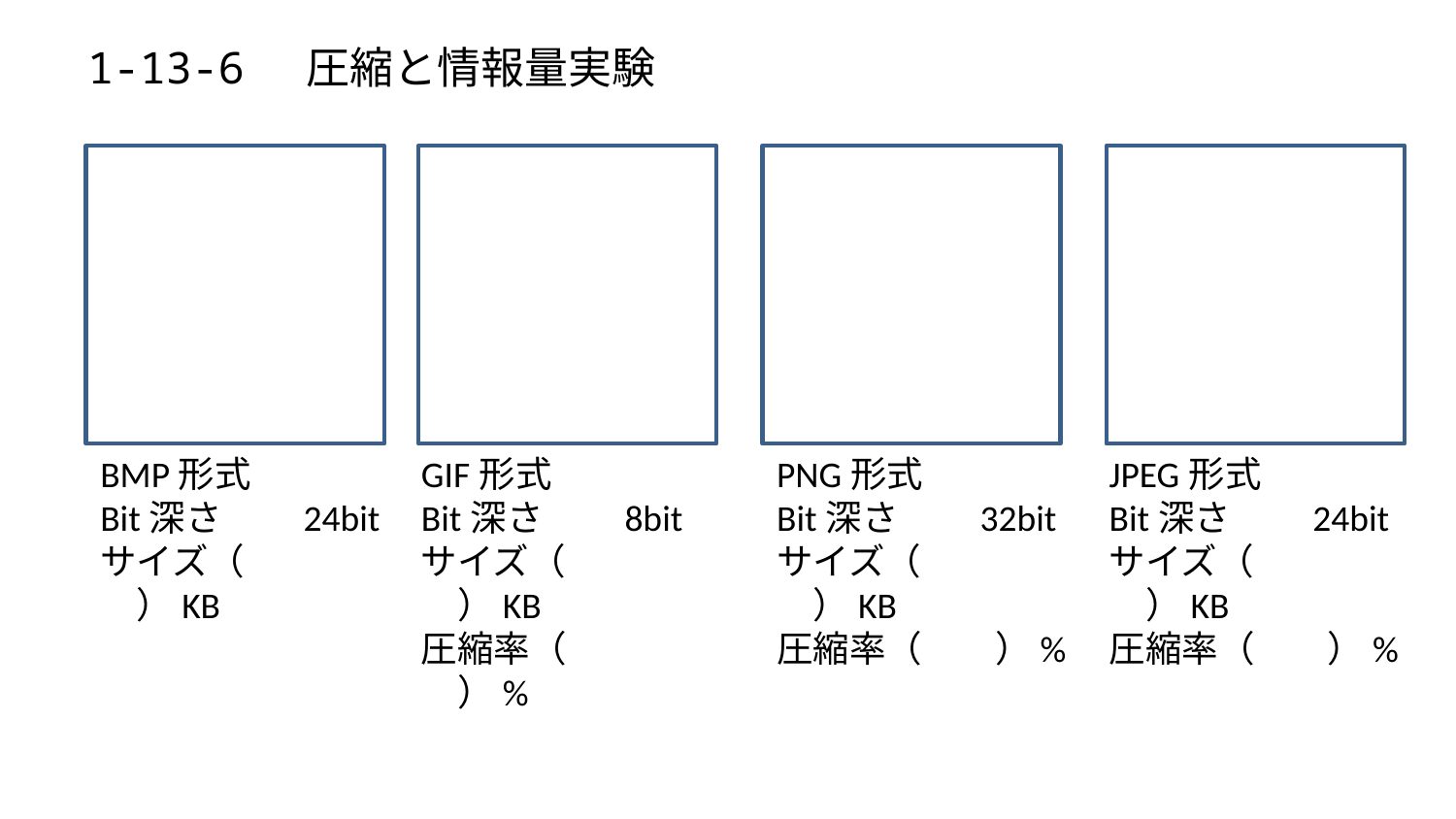

# 1-13-6  圧縮と情報量実験

BMP形式
Bit深さ　　24bit
サイズ（　　　　）KB
GIF形式
Bit深さ　　8bit
サイズ（　　　　）KB
圧縮率（　　）%
PNG形式
Bit深さ　　32bit
サイズ（　　　　）KB
圧縮率（　　）%
JPEG形式
Bit深さ　　24bit
サイズ（　　　　）KB
圧縮率（　　）%